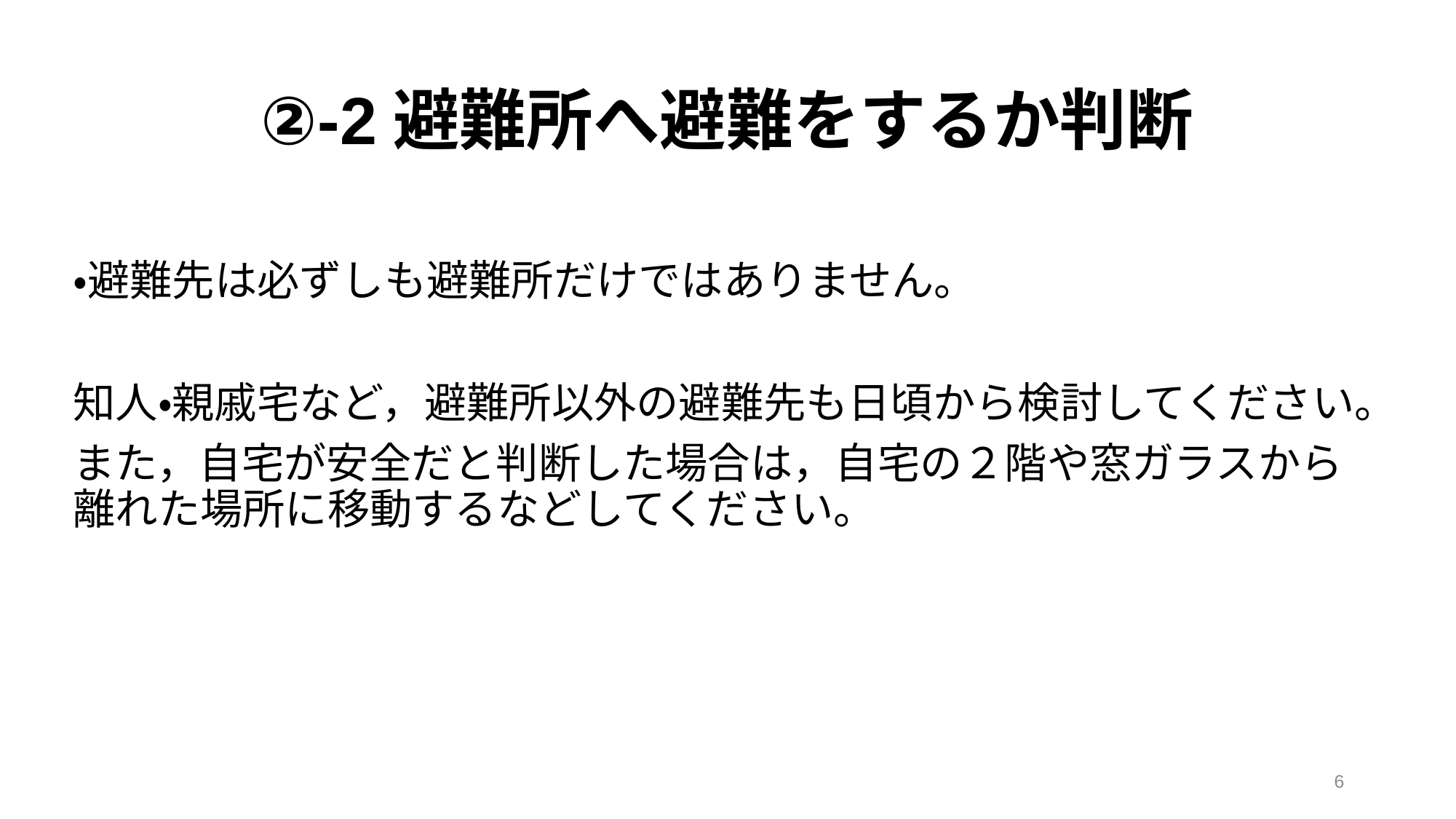

# ②-2避難所へ避難をするか判断
・避難先は必ずしも避難所だけではありません。

知人・親戚宅など，避難所以外の避難先も日頃から検討してください。
また，自宅が安全だと判断した場合は，自宅の２階や窓ガラスから離れた場所に移動するなどしてください。

6